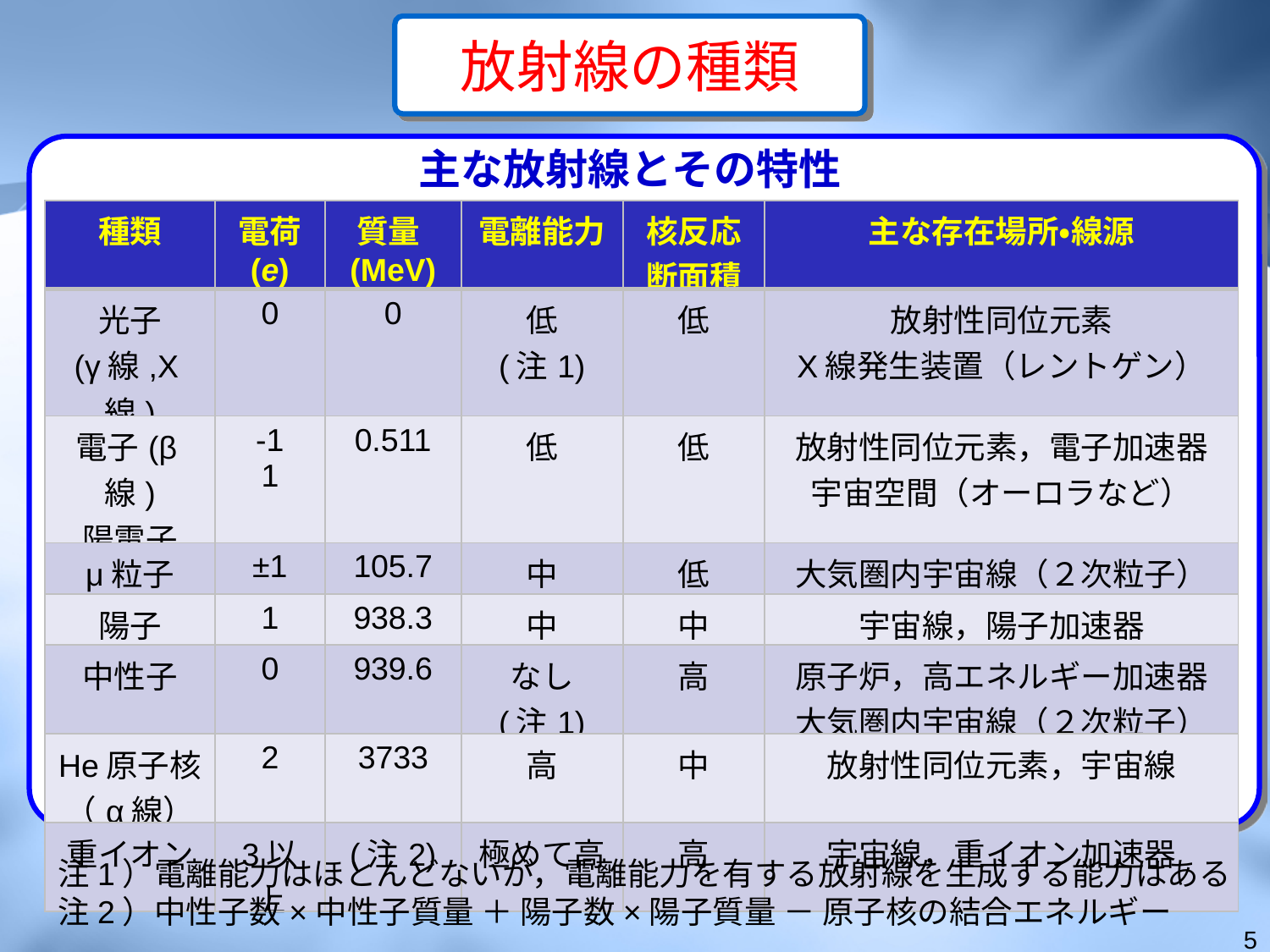

放射線の種類

主な放射線とその特性
| 種類 | 電荷 (e) | 質量(MeV) | 電離能力 | 核反応 断面積 | 主な存在場所・線源 |
| --- | --- | --- | --- | --- | --- |
| 光子 (γ線,X線) | 0 | 0 | 低 (注1) | 低 | 放射性同位元素 X線発生装置（レントゲン） |
| 電子(β線) 陽電子 | -1 1 | 0.511 | 低 | 低 | 放射性同位元素，電子加速器 宇宙空間（オーロラなど） |
| μ粒子 | ±1 | 105.7 | 中 | 低 | 大気圏内宇宙線（２次粒子） |
| 陽子 | 1 | 938.3 | 中 | 中 | 宇宙線，陽子加速器 |
| 中性子 | 0 | 939.6 | なし (注1) | 高 | 原子炉，高エネルギー加速器 大気圏内宇宙線（２次粒子） |
| He原子核（α線） | 2 | 3733 | 高 | 中 | 放射性同位元素，宇宙線 |
| 重イオン | 3以上 | (注2) | 極めて高 | 高 | 宇宙線，重イオン加速器 |
注1）電離能力はほとんどないが，電離能力を有する放射線を生成する能力はある
注2）中性子数×中性子質量 ＋ 陽子数×陽子質量 － 原子核の結合エネルギー
5